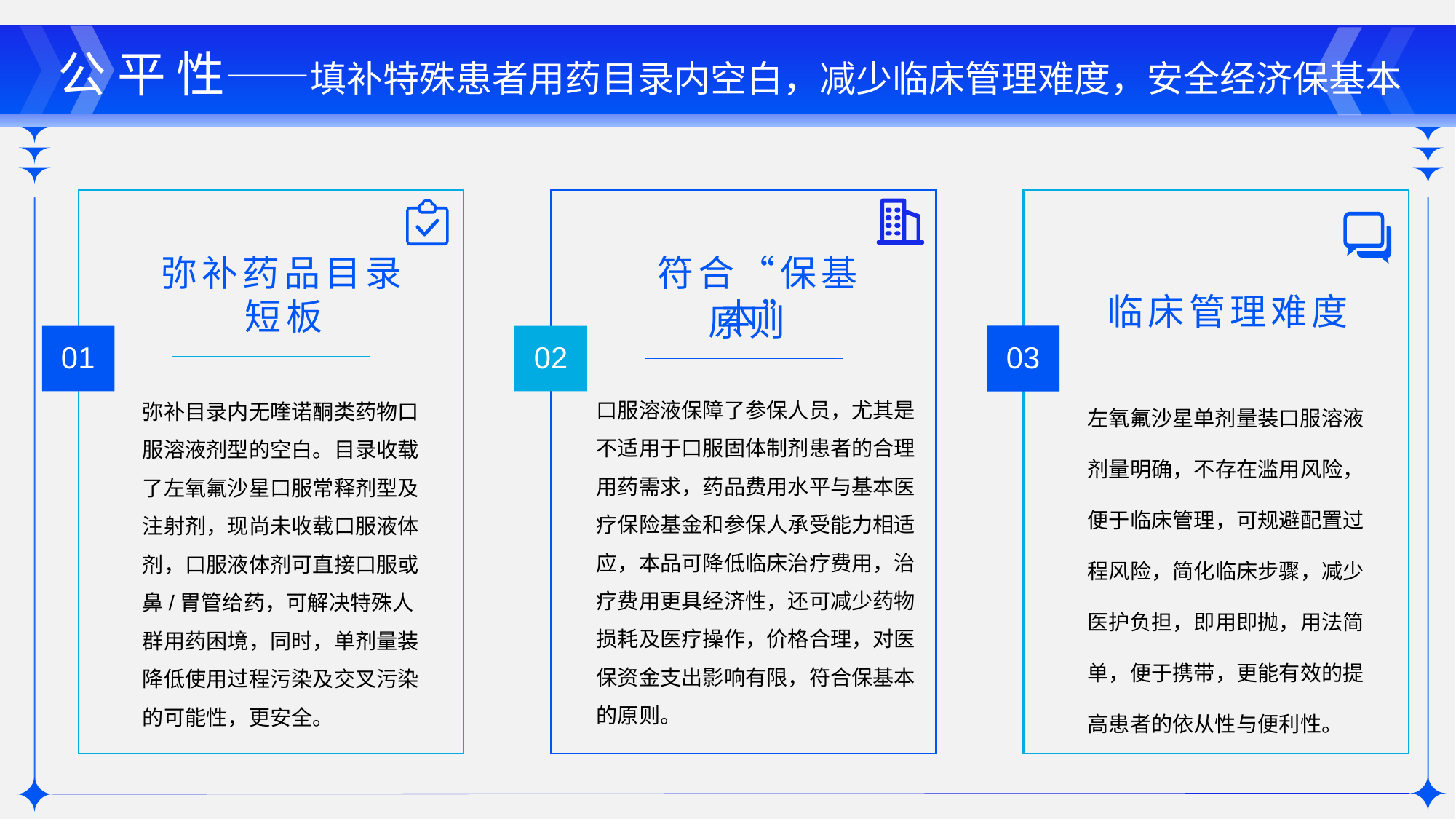

公 平 性——填补特殊患者用药目录内空白，减少临床管理难度，安全经济保基本

弥补药品目录短板

01
弥补目录内无喹诺酮类药物口服溶液剂型的空白。目录收载了左氧氟沙星口服常释剂型及注射剂，现尚未收载口服液体剂，口服液体剂可直接口服或鼻/胃管给药，可解决特殊人群用药困境，同时，单剂量装降低使用过程污染及交叉污染的可能性，更安全。

符合“保基本”

02
口服溶液保障了参保人员，尤其是不适用于口服固体制剂患者的合理用药需求，药品费用水平与基本医疗保险基金和参保人承受能力相适应，本品可降低临床治疗费用，治疗费用更具经济性，还可减少药物损耗及医疗操作，价格合理，对医保资金支出影响有限，符合保基本的原则。

 临床管理难度

03
左氧氟沙星单剂量装口服溶液剂量明确，不存在滥用风险，便于临床管理，可规避配置过程风险，简化临床步骤，减少医护负担，即用即抛，用法简单，便于携带，更能有效的提高患者的依从性与便利性。
原则